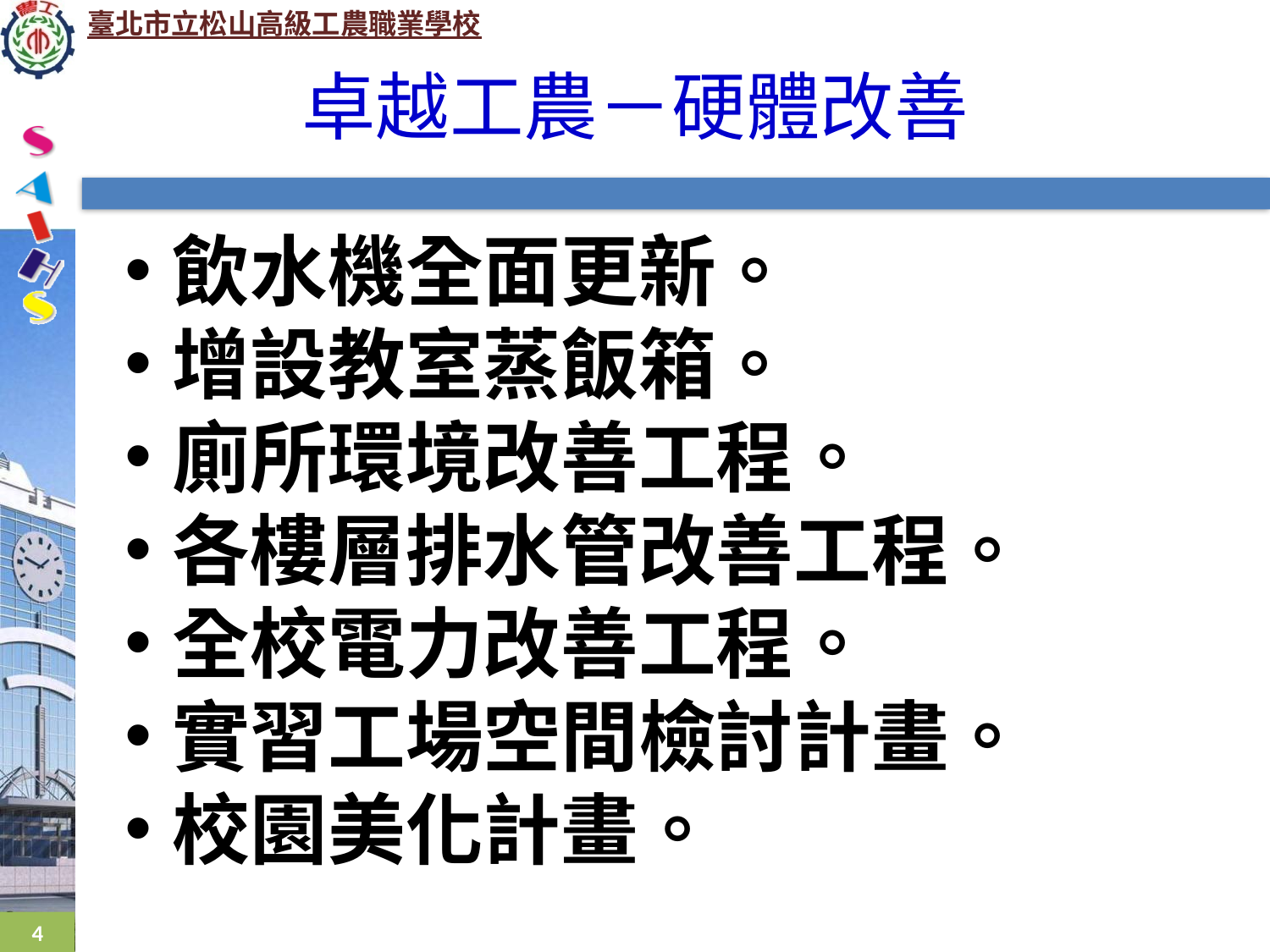

卓越工農－硬體改善
飲水機全面更新。
增設教室蒸飯箱。
廁所環境改善工程。
各樓層排水管改善工程。
全校電力改善工程。
實習工場空間檢討計畫。
校園美化計畫。